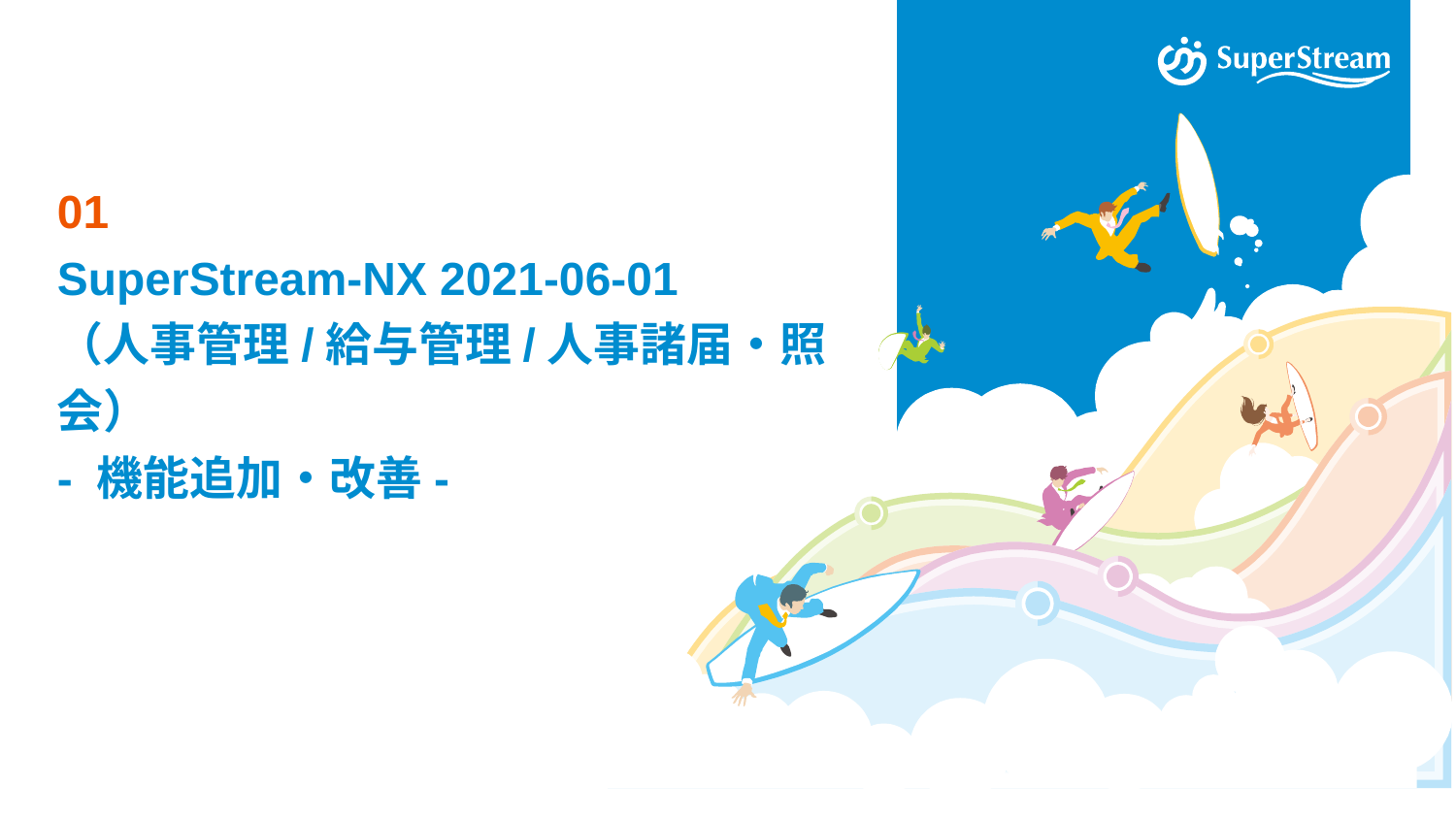

# 01 SuperStream-NX 2021-06-01 （人事管理/給与管理/人事諸届・照会） - 機能追加・改善-
©SuperStream Inc. All rights reserved.